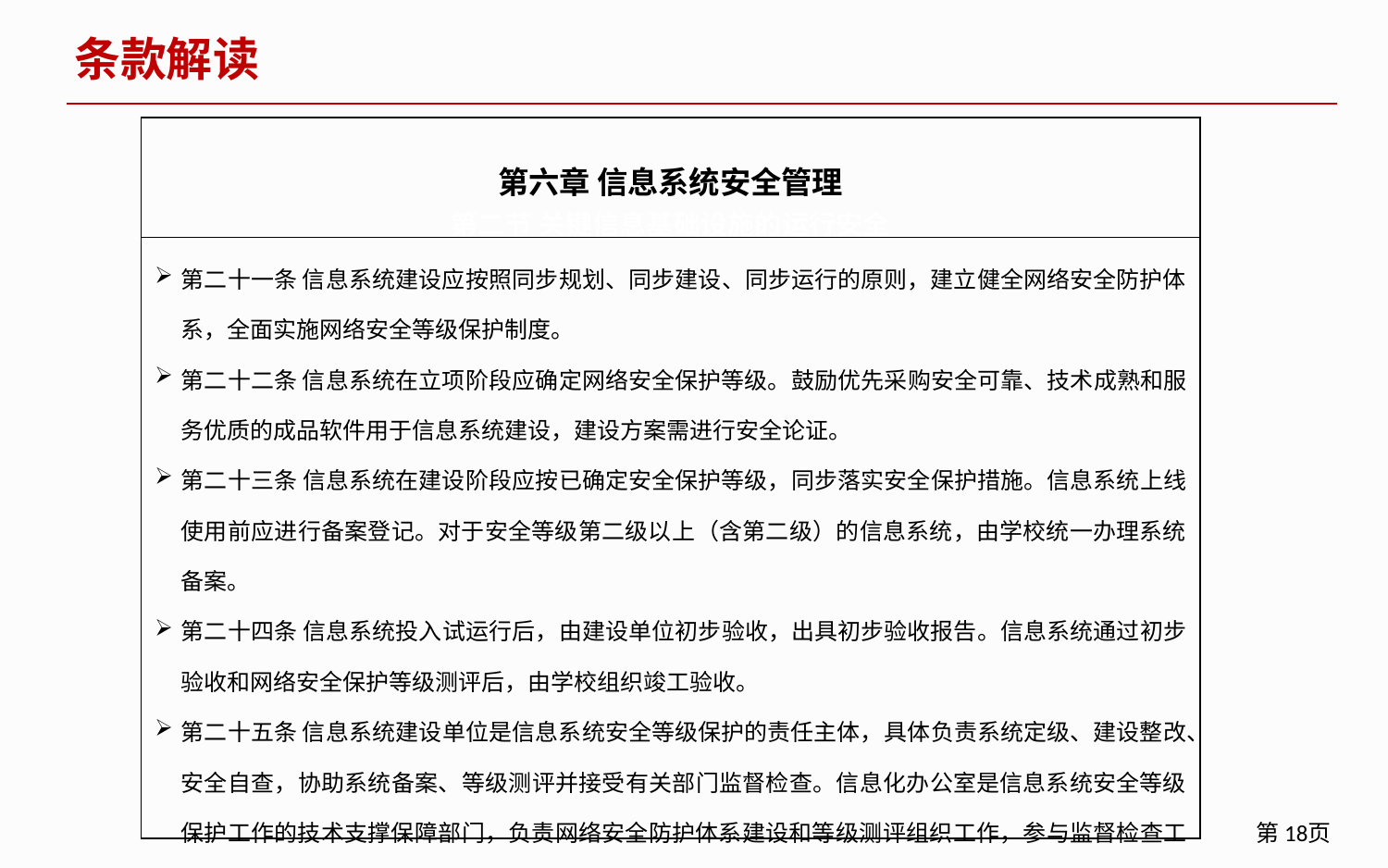

条款解读
| 第六章 信息系统安全管理 第二节 关键信息基础设施的运行安全 |
| --- |
| 第二十一条 信息系统建设应按照同步规划、同步建设、同步运行的原则，建立健全网络安全防护体系，全面实施网络安全等级保护制度。 第二十二条 信息系统在立项阶段应确定网络安全保护等级。鼓励优先采购安全可靠、技术成熟和服务优质的成品软件用于信息系统建设，建设方案需进行安全论证。 第二十三条 信息系统在建设阶段应按已确定安全保护等级，同步落实安全保护措施。信息系统上线使用前应进行备案登记。对于安全等级第二级以上（含第二级）的信息系统，由学校统一办理系统备案。 第二十四条 信息系统投入试运行后，由建设单位初步验收，出具初步验收报告。信息系统通过初步验收和网络安全保护等级测评后，由学校组织竣工验收。 第二十五条 信息系统建设单位是信息系统安全等级保护的责任主体，具体负责系统定级、建设整改、安全自查，协助系统备案、等级测评并接受有关部门监督检查。信息化办公室是信息系统安全等级保护工作的技术支撑保障部门，负责网络安全防护体系建设和等级测评组织工作，参与监督检查工作，并协助学校各单位进行系统定级、建设整改。 |